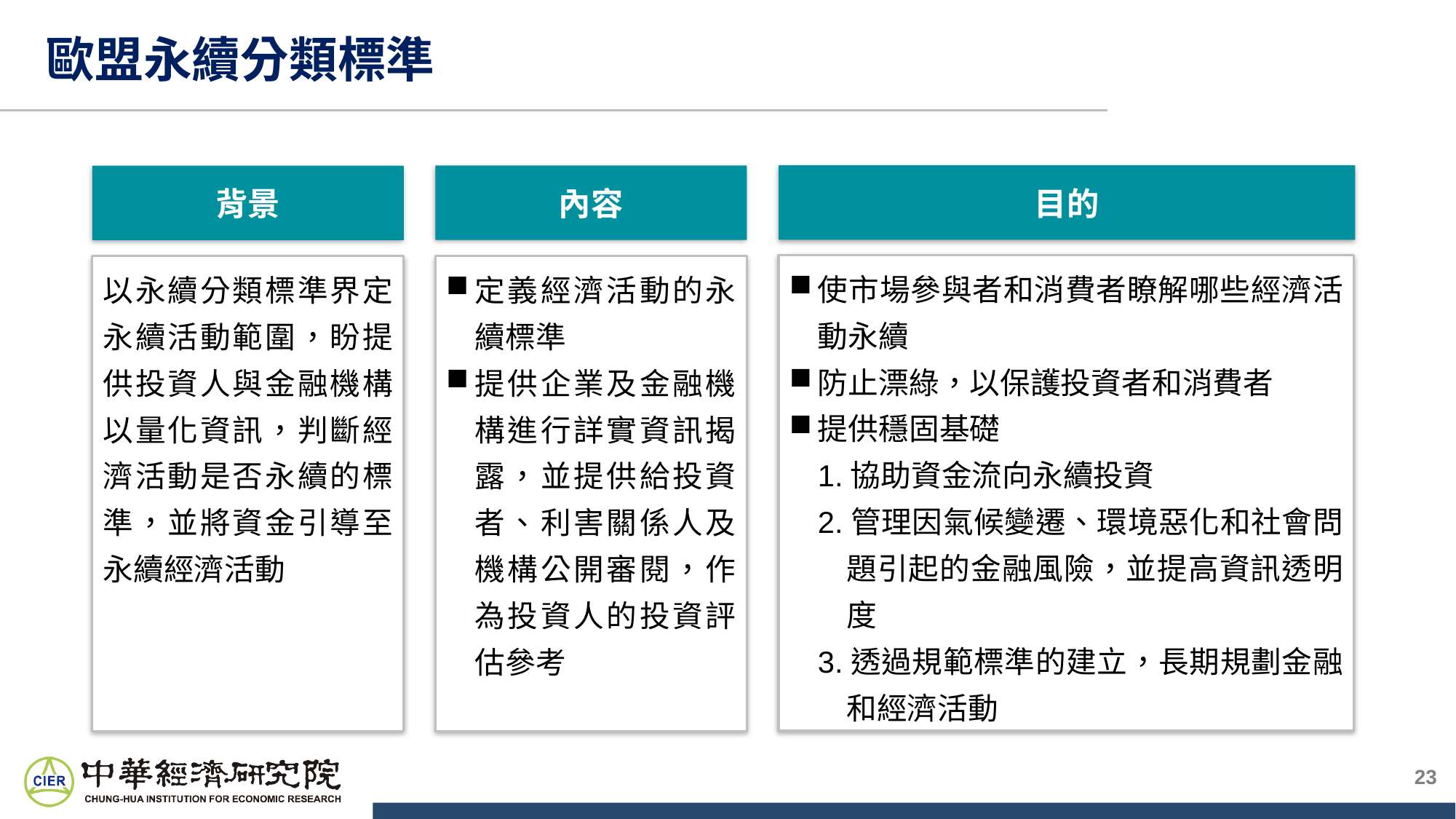

# 歐盟永續分類標準
目的
內容
背景
使市場參與者和消費者瞭解哪些經濟活動永續
防止漂綠，以保護投資者和消費者
提供穩固基礎
1.協助資金流向永續投資
2.管理因氣候變遷、環境惡化和社會問題引起的金融風險，並提高資訊透明度
3.透過規範標準的建立，長期規劃金融和經濟活動
以永續分類標準界定永續活動範圍，盼提供投資人與金融機構以量化資訊，判斷經濟活動是否永續的標準，並將資金引導至永續經濟活動
定義經濟活動的永續標準
提供企業及金融機構進行詳實資訊揭露，並提供給投資者、利害關係人及機構公開審閱，作為投資人的投資評估參考
23